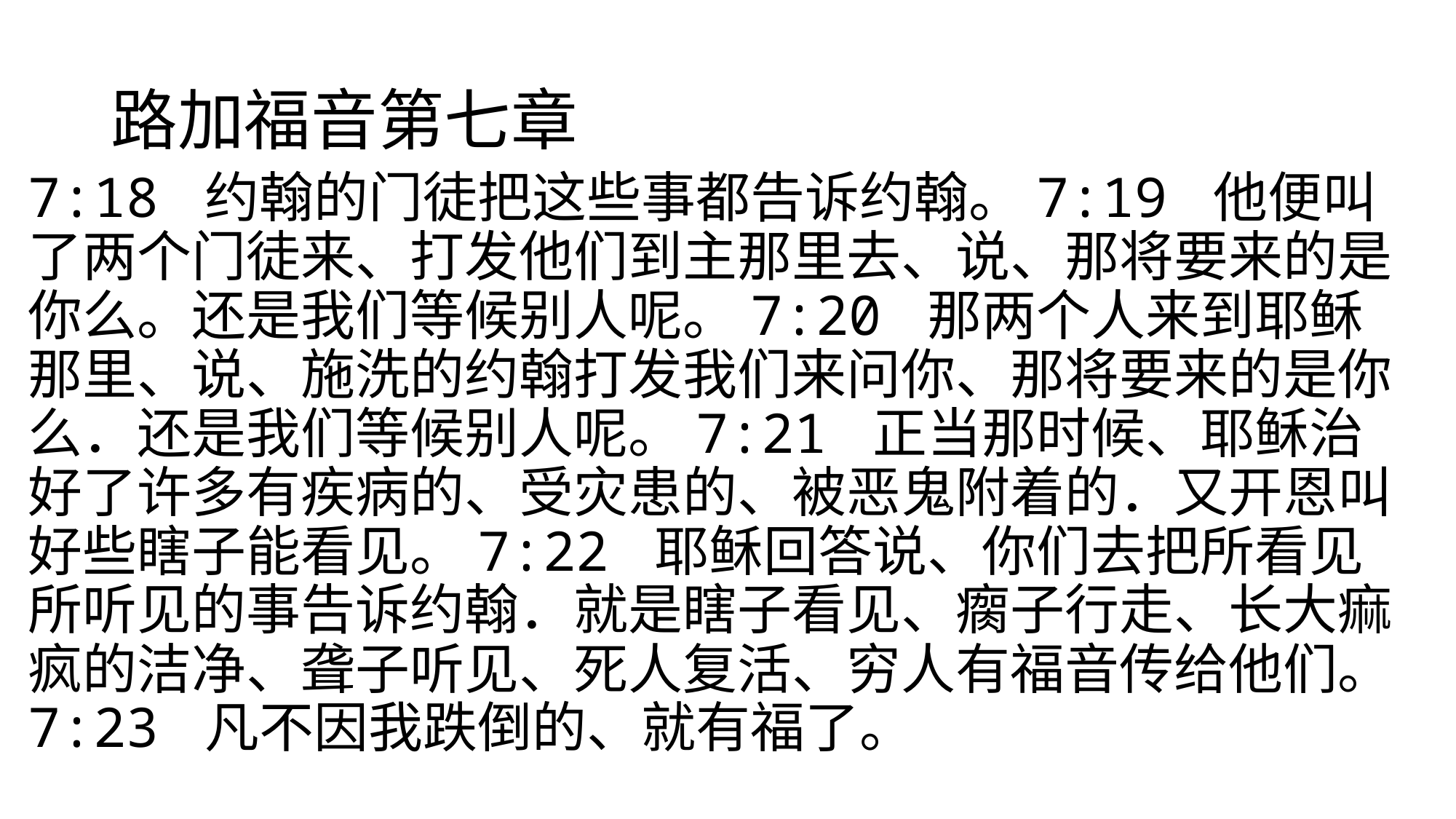

# 路加福音第七章
7:18 约翰的门徒把这些事都告诉约翰。7:19 他便叫了两个门徒来、打发他们到主那里去、说、那将要来的是你么。还是我们等候别人呢。7:20 那两个人来到耶稣那里、说、施洗的约翰打发我们来问你、那将要来的是你么．还是我们等候别人呢。7:21 正当那时候、耶稣治好了许多有疾病的、受灾患的、被恶鬼附着的．又开恩叫好些瞎子能看见。7:22 耶稣回答说、你们去把所看见所听见的事告诉约翰．就是瞎子看见、瘸子行走、长大痲疯的洁净、聋子听见、死人复活、穷人有福音传给他们。7:23 凡不因我跌倒的、就有福了。